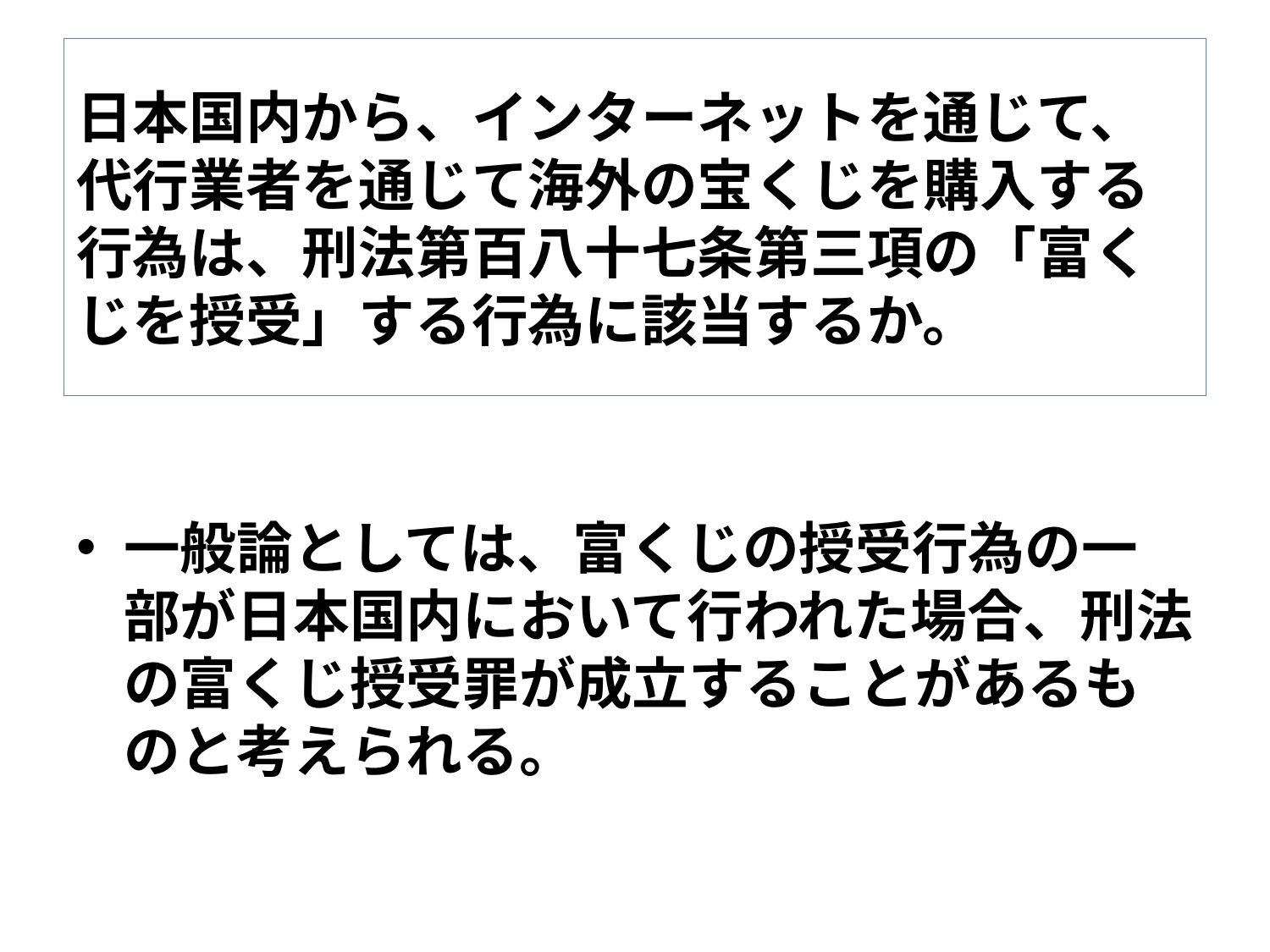

# 日本国内から、インターネットを通じて、代行業者を通じて海外の宝くじを購入する行為は、刑法第百八十七条第三項の「富くじを授受」する行為に該当するか。
一般論としては、富くじの授受行為の一部が日本国内において行われた場合、刑法の富くじ授受罪が成立することがあるものと考えられる。